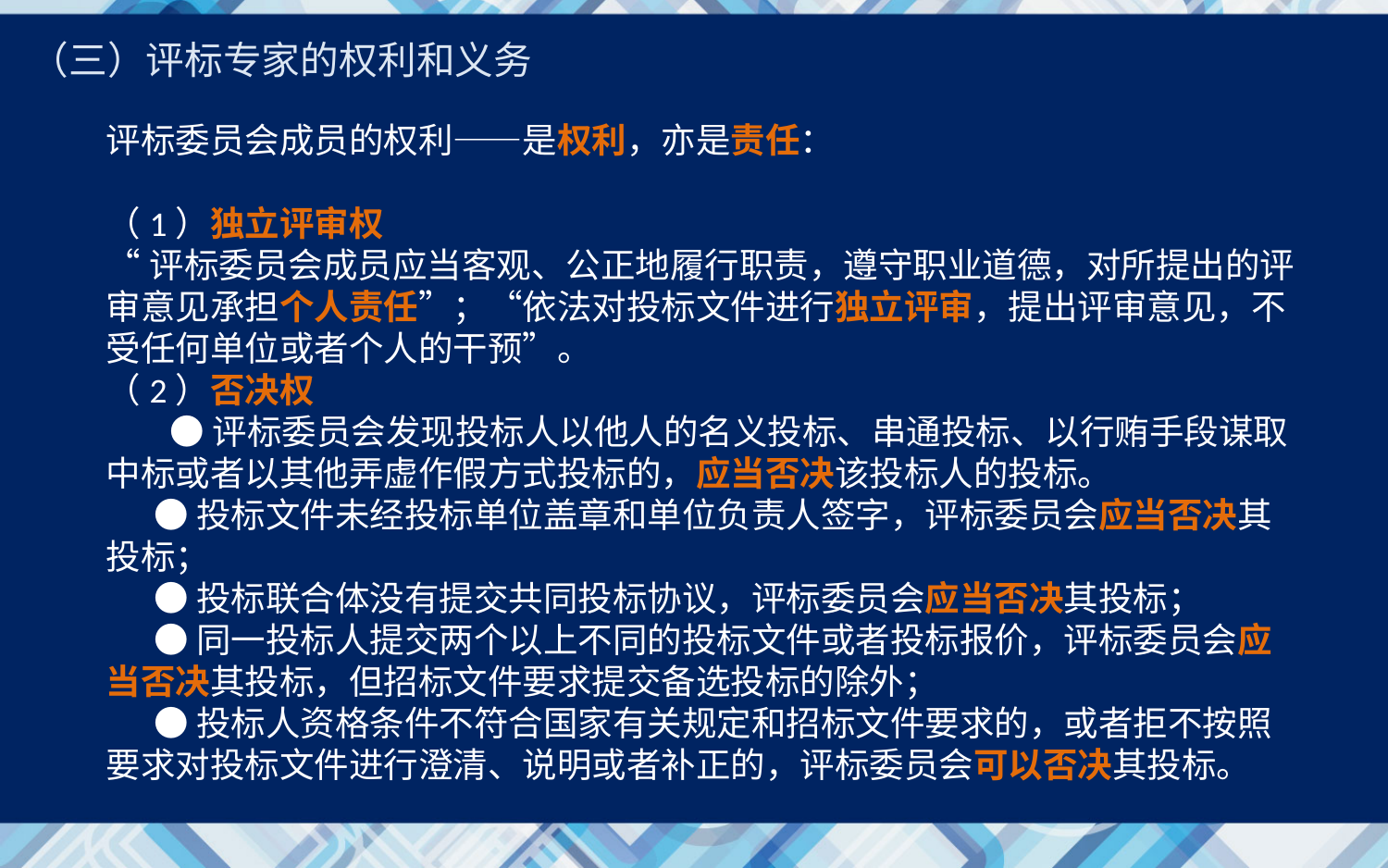

（三）评标专家的权利和义务
评标委员会成员的权利——是权利，亦是责任：

（1）独立评审权
“评标委员会成员应当客观、公正地履行职责，遵守职业道德，对所提出的评审意见承担个人责任”；“依法对投标文件进行独立评审，提出评审意见，不受任何单位或者个人的干预”。
（2）否决权
        ●评标委员会发现投标人以他人的名义投标、串通投标、以行贿手段谋取中标或者以其他弄虚作假方式投标的，应当否决该投标人的投标。
      ●投标文件未经投标单位盖章和单位负责人签字，评标委员会应当否决其投标；
      ●投标联合体没有提交共同投标协议，评标委员会应当否决其投标；
      ●同一投标人提交两个以上不同的投标文件或者投标报价，评标委员会应当否决其投标，但招标文件要求提交备选投标的除外；
      ●投标人资格条件不符合国家有关规定和招标文件要求的，或者拒不按照要求对投标文件进行澄清、说明或者补正的，评标委员会可以否决其投标。